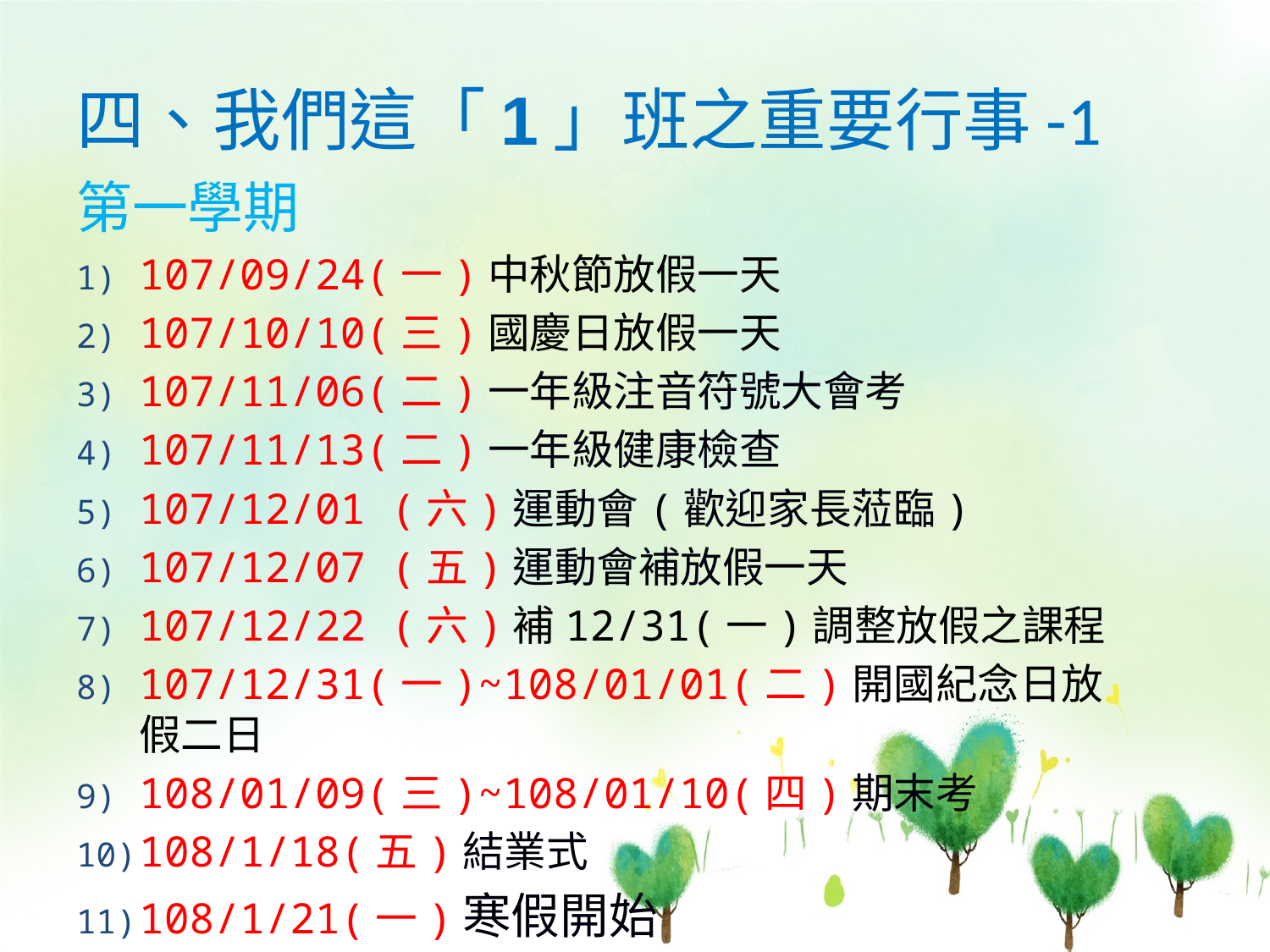

# 四、我們這「1」班之重要行事-1
第一學期
107/09/24(一)中秋節放假一天
107/10/10(三)國慶日放假一天
107/11/06(二)一年級注音符號大會考
107/11/13(二)一年級健康檢查
107/12/01 (六)運動會(歡迎家長蒞臨)
107/12/07 (五)運動會補放假一天
107/12/22 (六)補12/31(一)調整放假之課程
107/12/31(一)~108/01/01(二)開國紀念日放假二日
108/01/09(三)~108/01/10(四)期末考
108/1/18(五)結業式
108/1/21(一)寒假開始